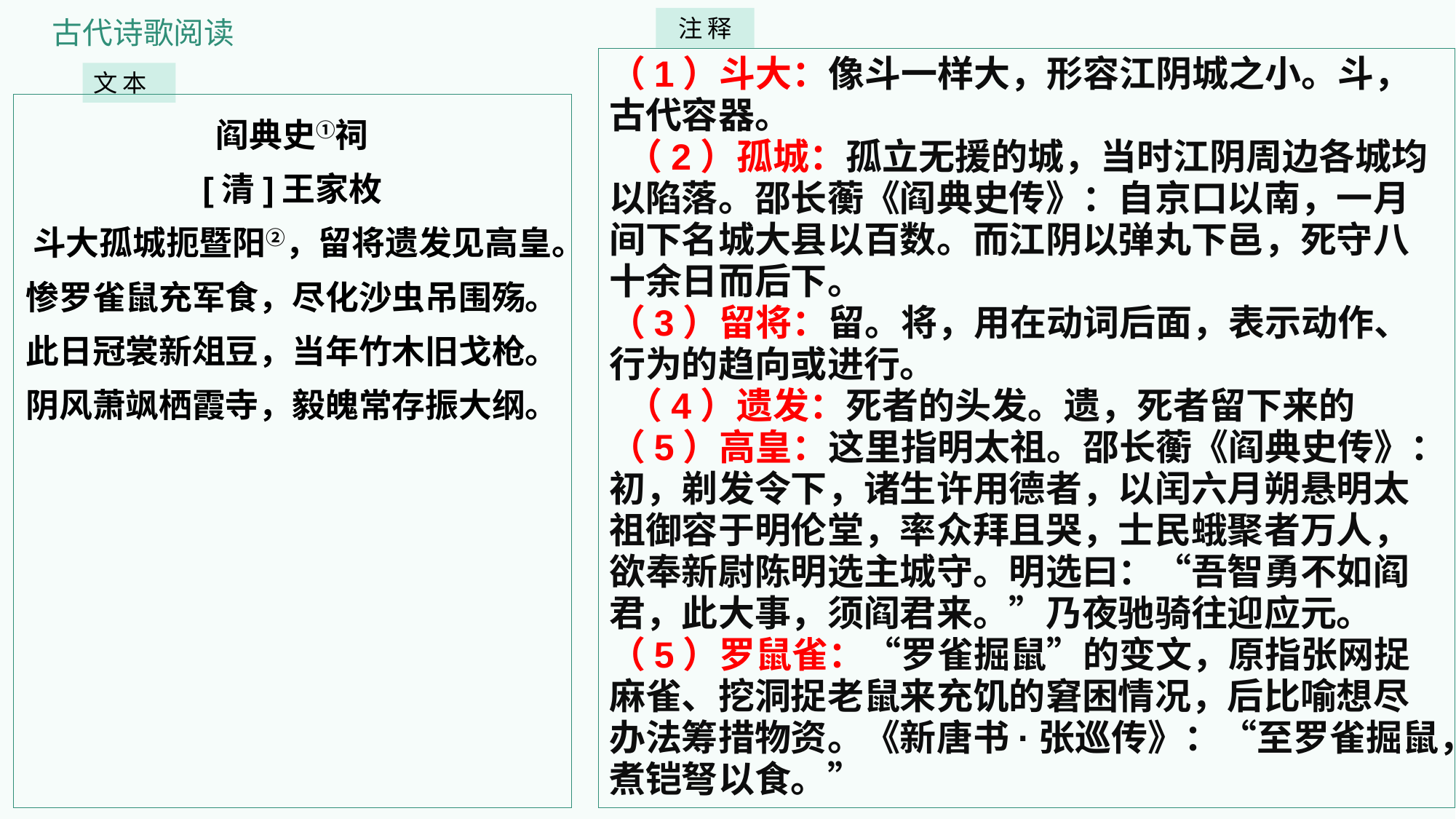

古代诗歌阅读
注 释
（1）斗大：像斗一样大，形容江阴城之小。斗，古代容器。
 （2）孤城：孤立无援的城，当时江阴周边各城均以陷落。邵长蘅《阎典史传》：自京口以南，一月间下名城大县以百数。而江阴以弹丸下邑，死守八十余日而后下。
（3）留将：留。将，用在动词后面，表示动作、行为的趋向或进行。
 （4）遗发：死者的头发。遗，死者留下来的
（5）高皇：这里指明太祖。邵长蘅《阎典史传》：初，剃发令下，诸生许用德者，以闰六月朔悬明太祖御容于明伦堂，率众拜且哭，士民蛾聚者万人，欲奉新尉陈明选主城守。明选曰：“吾智勇不如阎君，此大事，须阎君来。”乃夜驰骑往迎应元。
（5）罗鼠雀：“罗雀掘鼠”的变文，原指张网捉麻雀、挖洞捉老鼠来充饥的窘困情况，后比喻想尽办法筹措物资。《新唐书·张巡传》：“至罗雀掘鼠，煮铠弩以食。”
文 本
阎典史①祠
[清]王家枚
斗大孤城扼暨阳②，留将遗发见高皇。
惨罗雀鼠充军食，尽化沙虫吊围殇。
此日冠裳新俎豆，当年竹木旧戈枪。
阴风萧飒栖霞寺，毅魄常存振大纲。